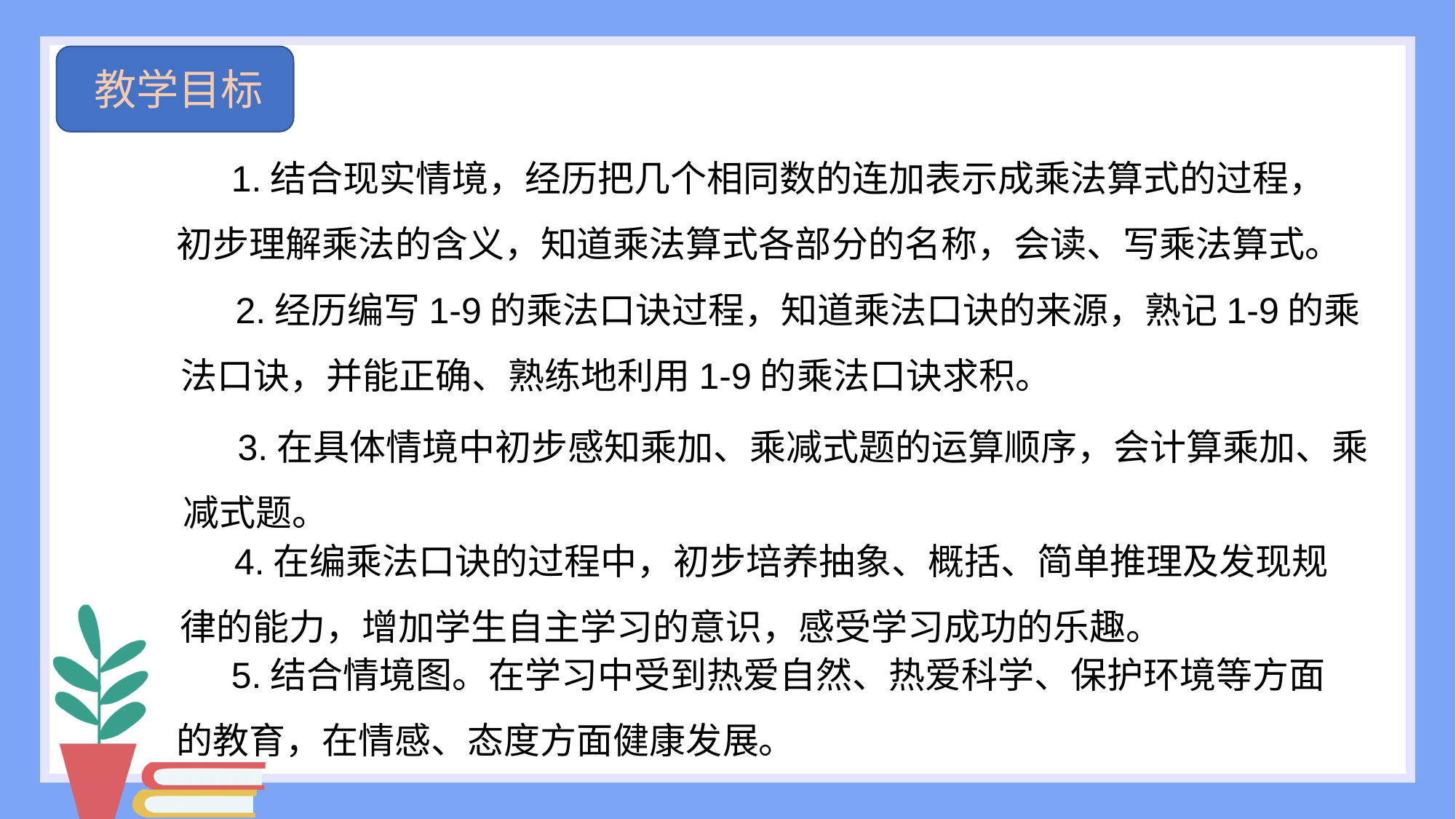

教学目标
1.结合现实情境，经历把几个相同数的连加表示成乘法算式的过程，初步理解乘法的含义，知道乘法算式各部分的名称，会读、写乘法算式。
2.经历编写1-9的乘法口诀过程，知道乘法口诀的来源，熟记1-9的乘法口诀，并能正确、熟练地利用1-9的乘法口诀求积。
3.在具体情境中初步感知乘加、乘减式题的运算顺序，会计算乘加、乘减式题。
4.在编乘法口诀的过程中，初步培养抽象、概括、简单推理及发现规律的能力，增加学生自主学习的意识，感受学习成功的乐趣。
5.结合情境图。在学习中受到热爱自然、热爱科学、保护环境等方面的教育，在情感、态度方面健康发展。